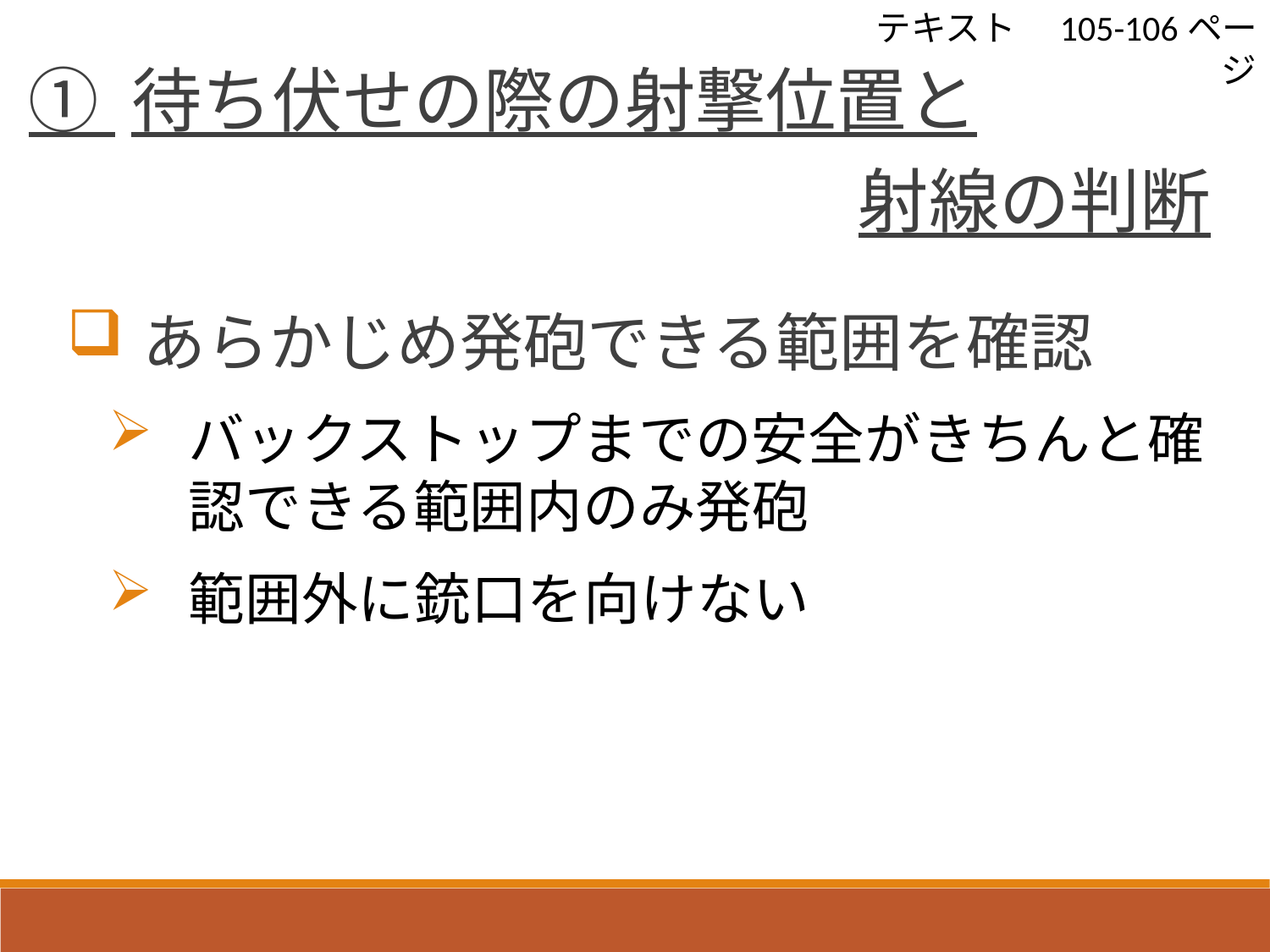

テキスト　105-106ページ
 ① 待ち伏せの際の射撃位置と
　　　　　　　　　　　　射線の判断
あらかじめ発砲できる範囲を確認
バックストップまでの安全がきちんと確認できる範囲内のみ発砲
範囲外に銃口を向けない